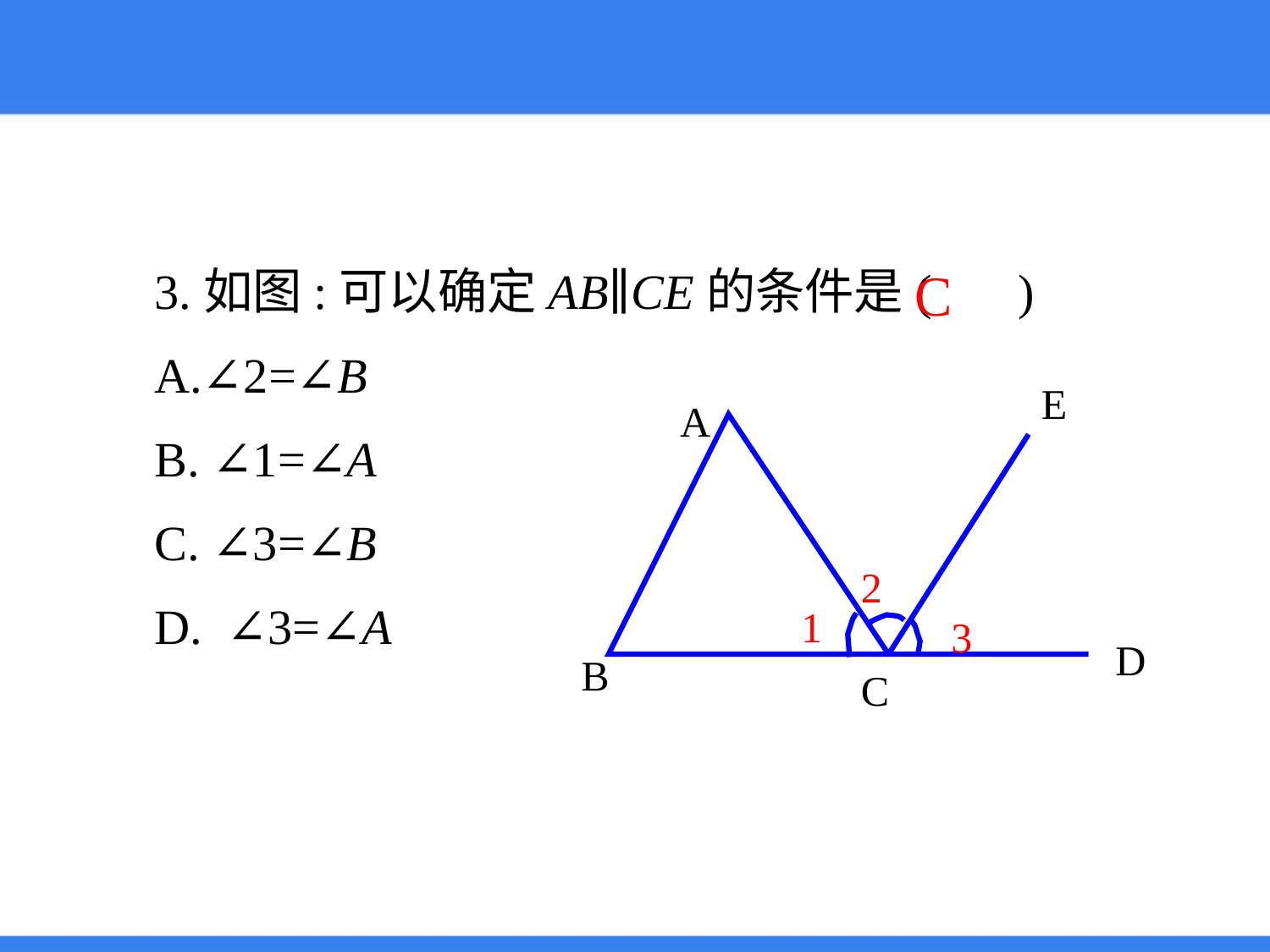

3.如图:可以确定AB∥CE的条件是(       )
A.∠2=∠B
B. ∠1=∠A
C. ∠3=∠B
D.  ∠3=∠A
C
E
A

2
1
3

D
B
C